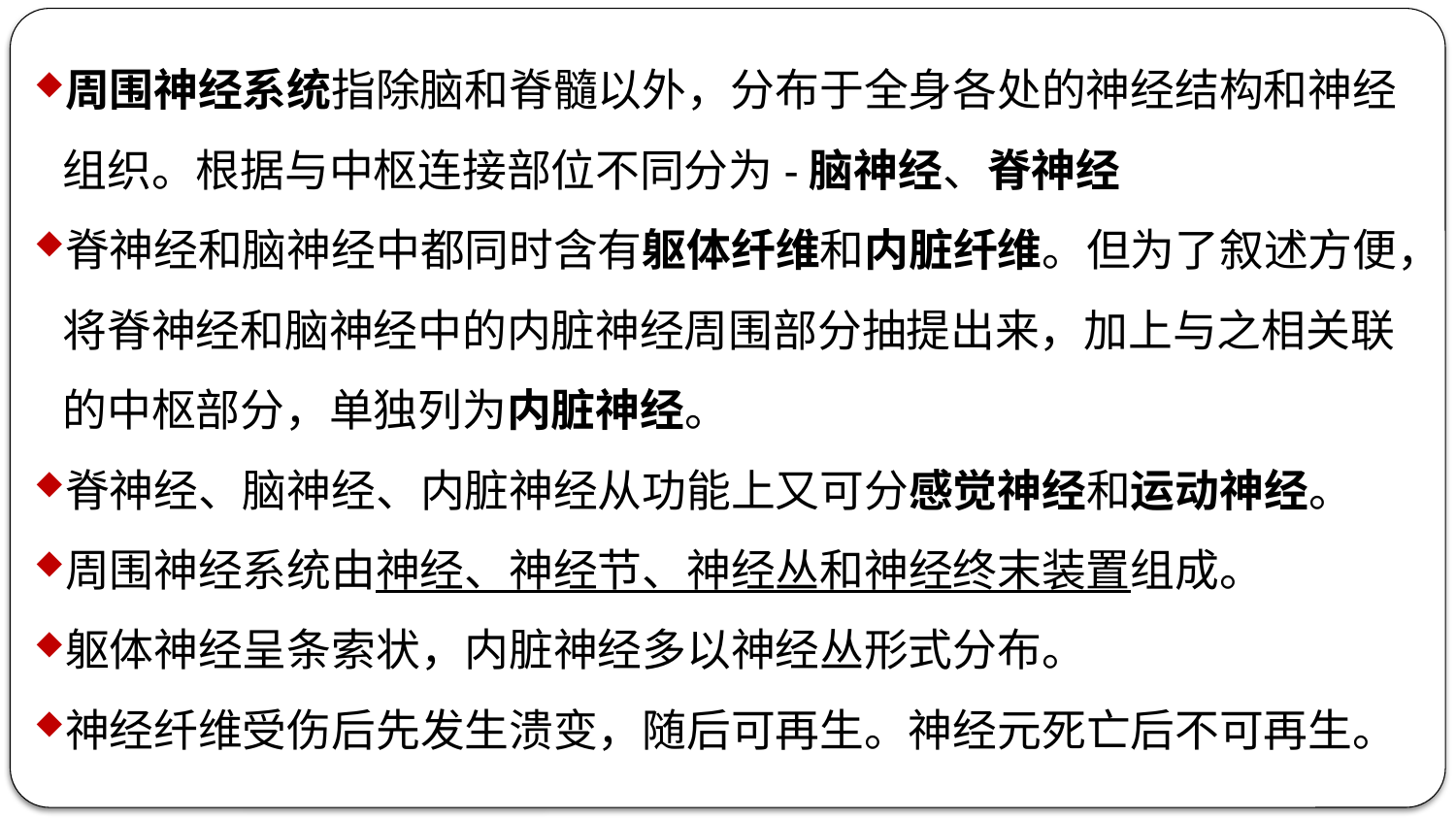

周围神经系统指除脑和脊髓以外，分布于全身各处的神经结构和神经组织。根据与中枢连接部位不同分为-脑神经、脊神经
脊神经和脑神经中都同时含有躯体纤维和内脏纤维。但为了叙述方便，将脊神经和脑神经中的内脏神经周围部分抽提出来，加上与之相关联的中枢部分，单独列为内脏神经。
脊神经、脑神经、内脏神经从功能上又可分感觉神经和运动神经。
周围神经系统由神经、神经节、神经丛和神经终末装置组成。
躯体神经呈条索状，内脏神经多以神经丛形式分布。
神经纤维受伤后先发生溃变，随后可再生。神经元死亡后不可再生。